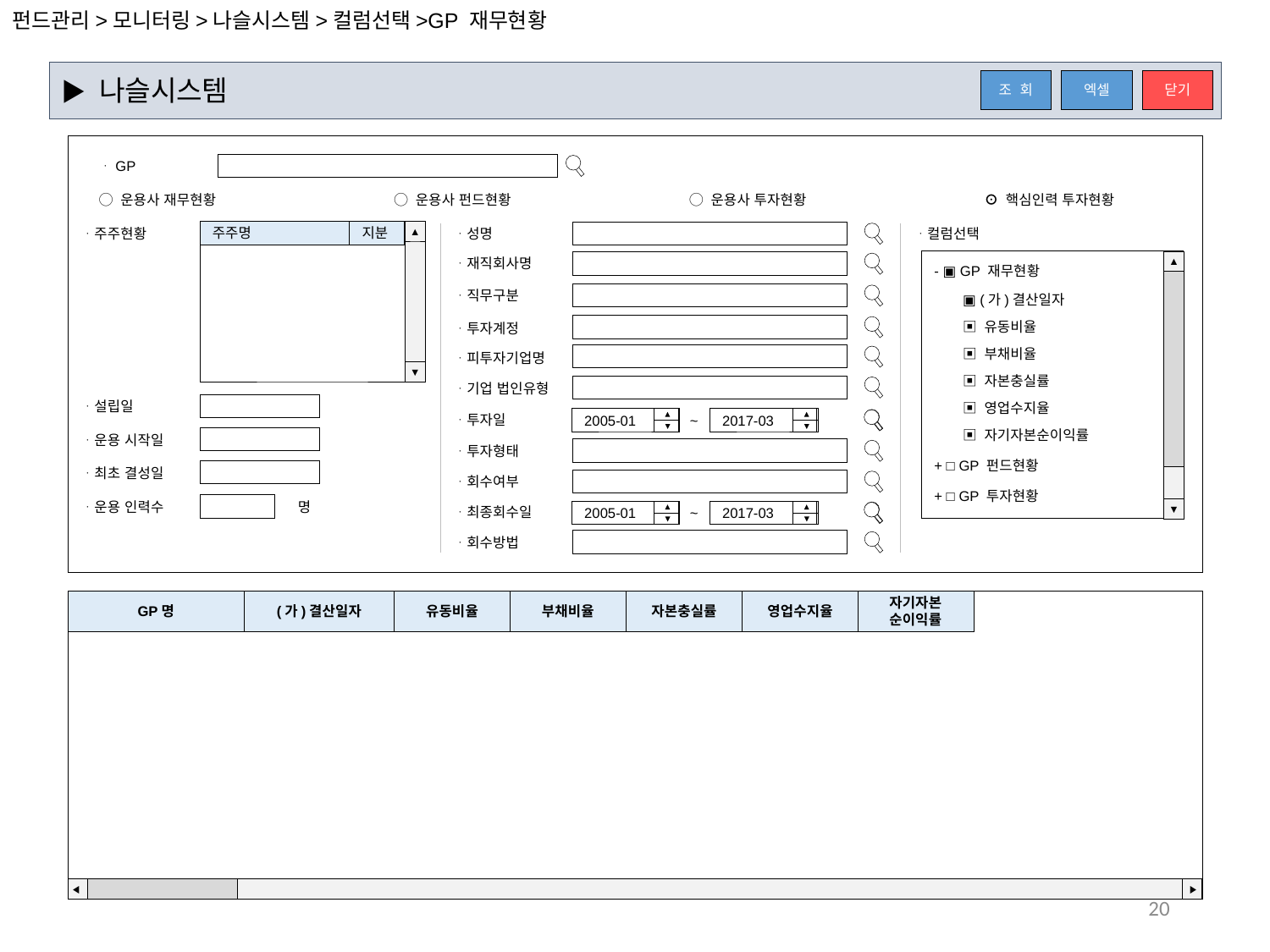

펀드관리>모니터링>나슬시스템>컬럼선택>GP 재무현황
▶ 나슬시스템
엑셀
닫기
조  회

ᆞGP

◯ 운용사 재무현황
◯ 운용사 펀드현황
◯ 운용사 투자현황
⊙ 핵심인력 투자현황
ᆞ주주현황
ᆞ성명
ᆞ컬럼선택
▲
주주명
지분

ᆞ재직회사명

▲

- ▣ GP 재무현황
ᆞ직무구분

▣ (가)결산일자

▣ 유동비율
ᆞ투자계정

▣ 부채비율
ᆞ피투자기업명

▼
▣ 자본충실률
ᆞ기업 법인유형

ᆞ설립일

▣ 영업수지율
ᆞ투자일
~
2005-01

2017-03

▣ 자기자본순이익률
ᆞ운용 시작일

ᆞ투자형태

+ □ GP 펀드현황
ᆞ최초 결성일

ᆞ회수여부

+ □ GP 투자현황
ᆞ운용 인력수

명
▼
ᆞ최종회수일
~
2005-01

2017-03

ᆞ회수방법

GP명
(가)결산일자
유동비율
부채비율
자본충실률
영업수지율
자기자본
순이익률

◀

▶
20